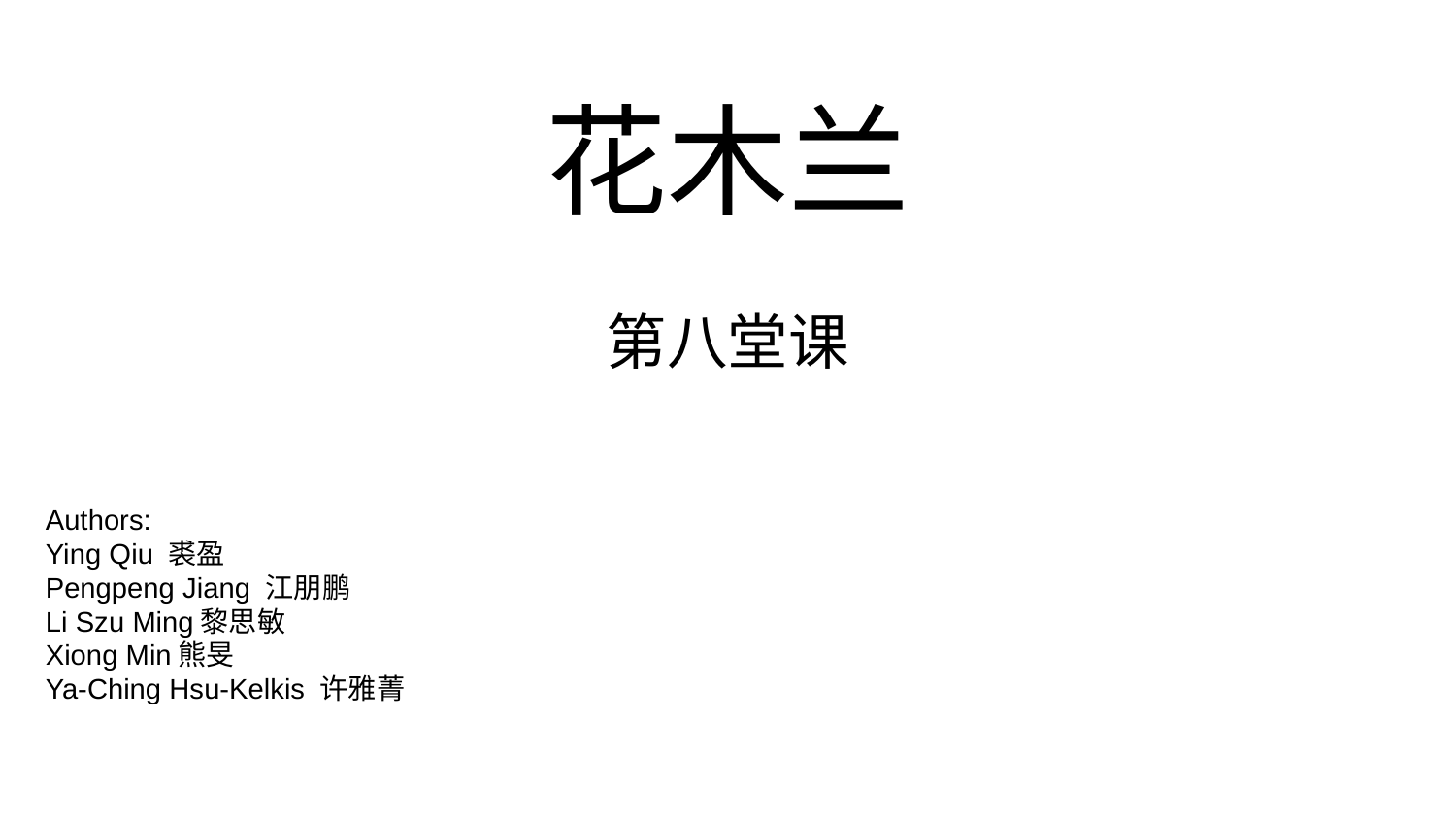

# 花木兰

第八堂课
Authors:
Ying Qiu 裘盈
Pengpeng Jiang 江朋鹏
Li Szu Ming黎思敏
Xiong Min熊旻
Ya-Ching Hsu-Kelkis 许雅菁